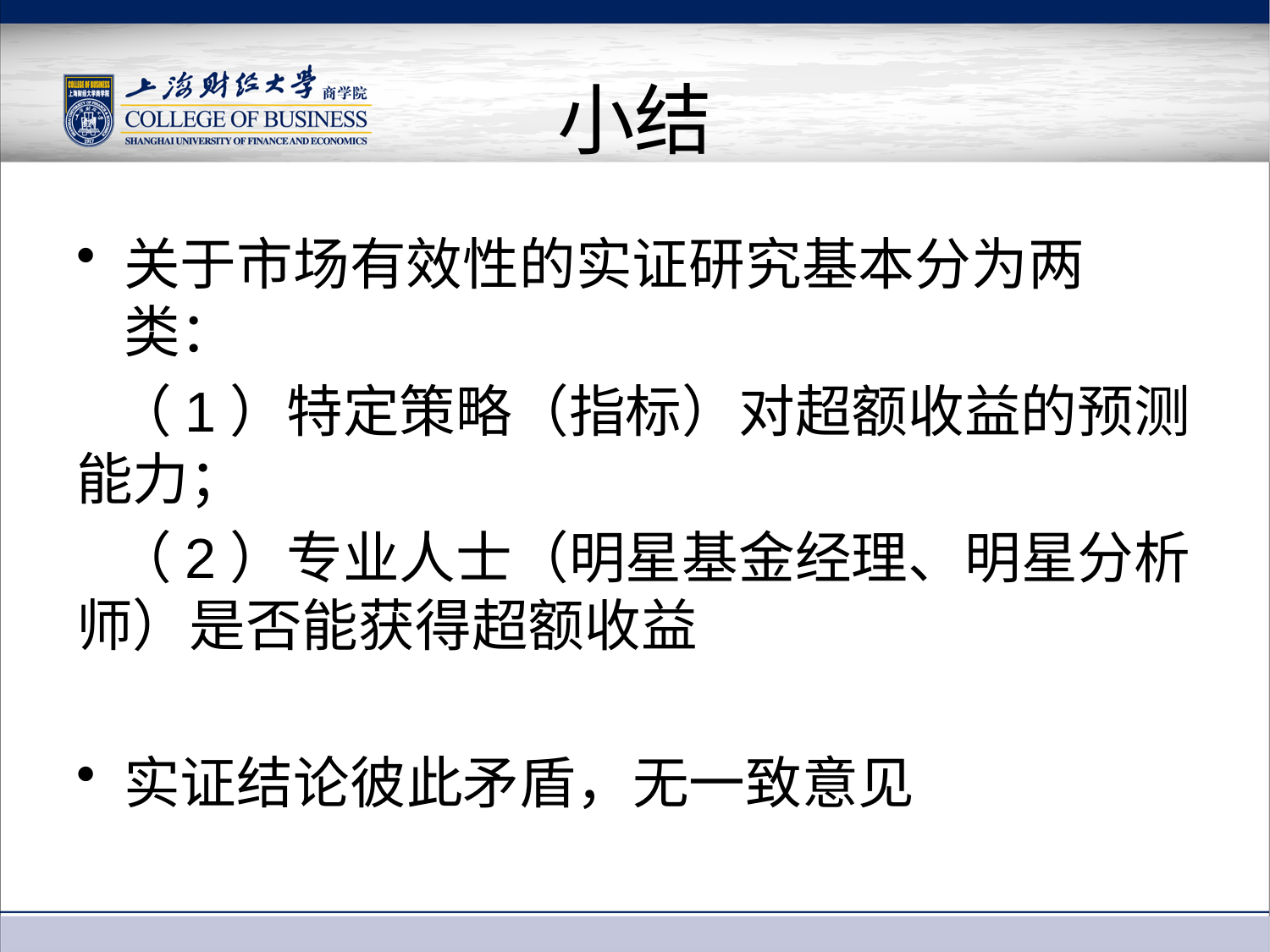

# 小结
关于市场有效性的实证研究基本分为两类：
  （1）特定策略（指标）对超额收益的预测能力；
  （2）专业人士（明星基金经理、明星分析师）是否能获得超额收益

实证结论彼此矛盾，无一致意见